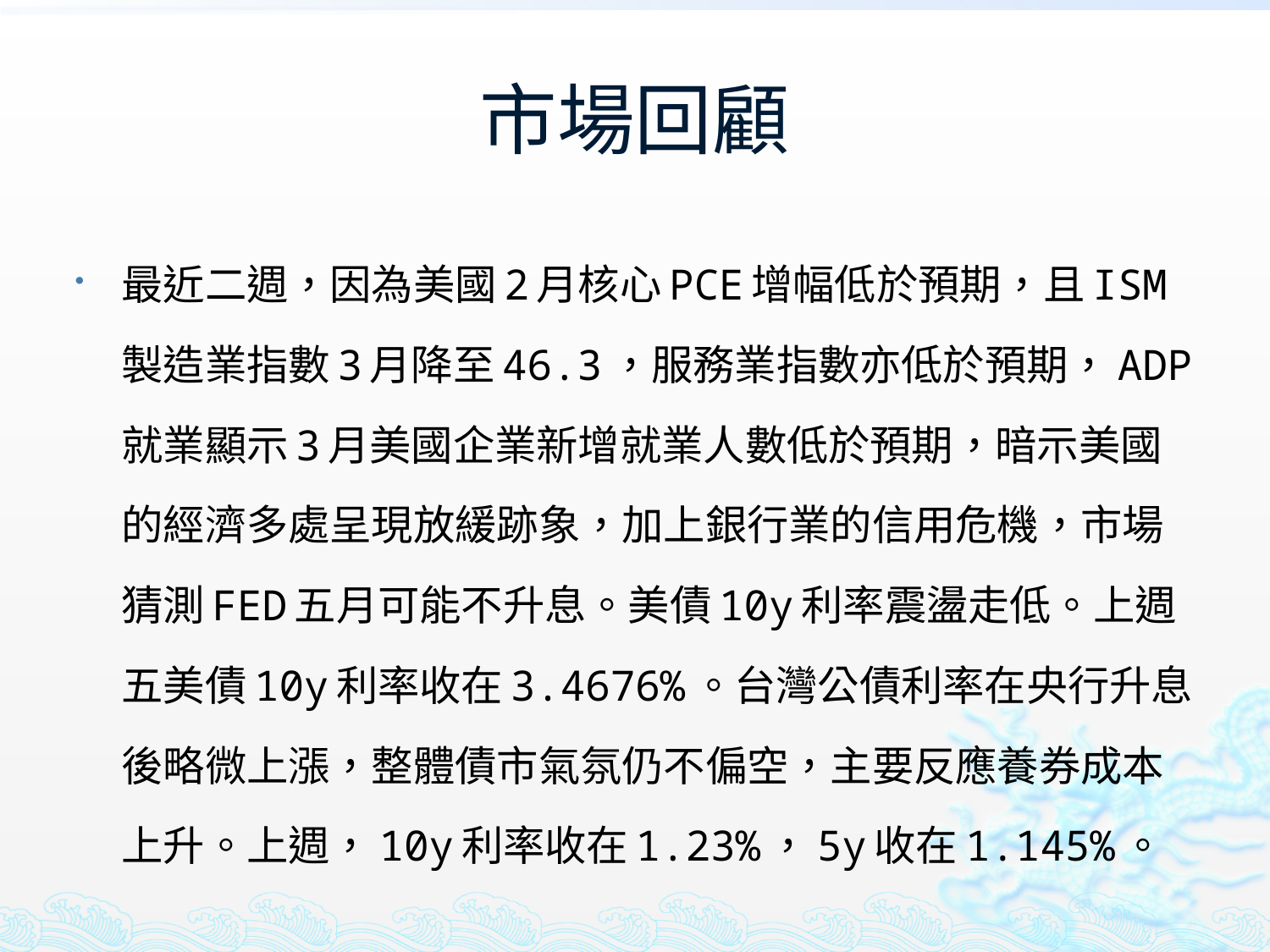

# 市場回顧
最近二週，因為美國2月核心PCE增幅低於預期，且ISM製造業指數3月降至46.3，服務業指數亦低於預期，ADP就業顯示3月美國企業新增就業人數低於預期，暗示美國的經濟多處呈現放緩跡象，加上銀行業的信用危機，市場猜測FED五月可能不升息。美債10y利率震盪走低。上週五美債10y利率收在3.4676%。台灣公債利率在央行升息後略微上漲，整體債市氣氛仍不偏空，主要反應養券成本上升。上週，10y利率收在1.23%，5y收在1.145%。